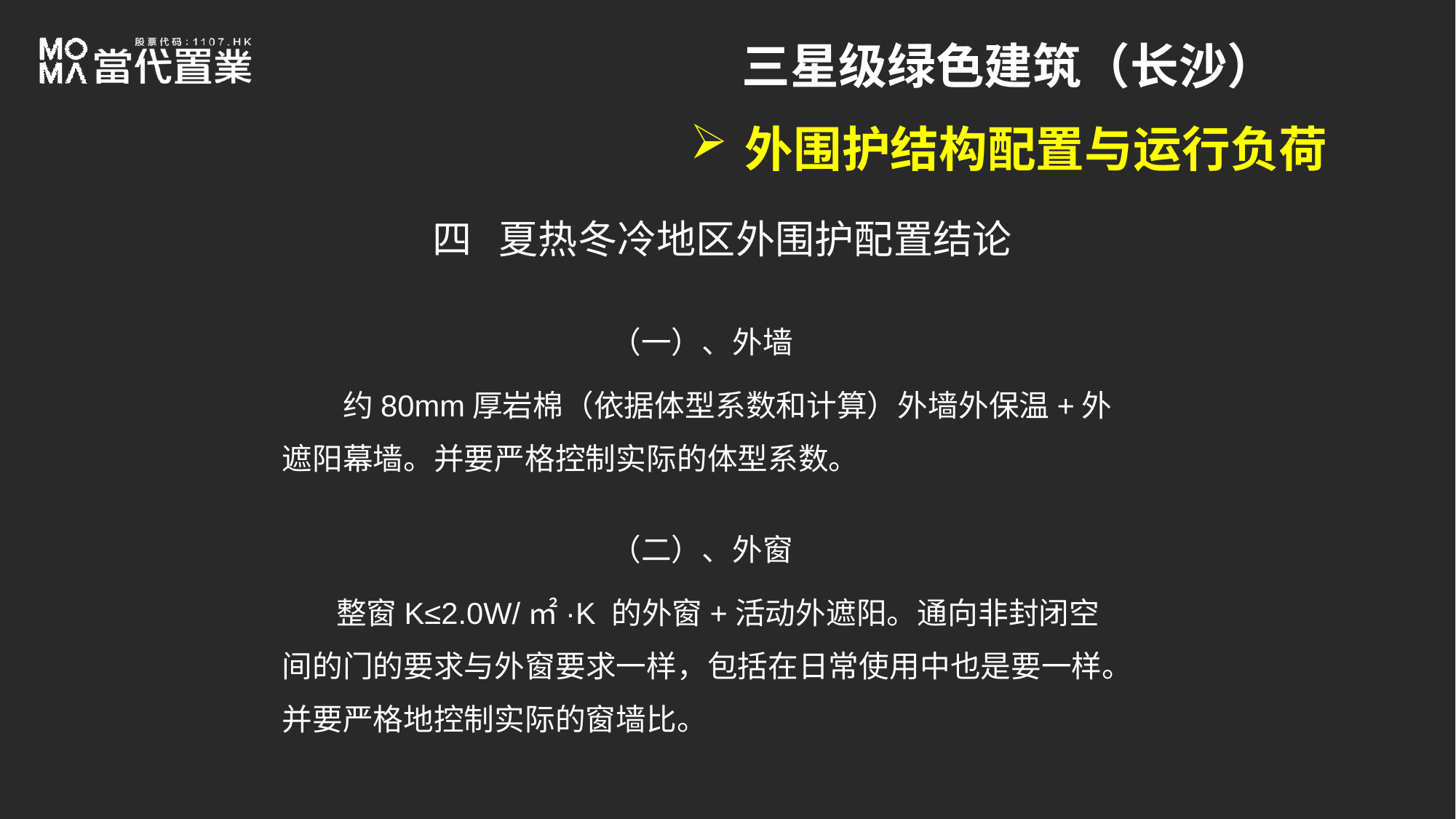

三星级绿色建筑（长沙）
外围护结构配置与运行负荷
四   夏热冬冷地区外围护配置结论
（一）、外墙
        约80mm厚岩棉（依据体型系数和计算）外墙外保温+外遮阳幕墙。并要严格控制实际的体型系数。
（二）、外窗
       整窗K≤2.0W/㎡·K 的外窗+活动外遮阳。通向非封闭空间的门的要求与外窗要求一样，包括在日常使用中也是要一样。并要严格地控制实际的窗墙比。